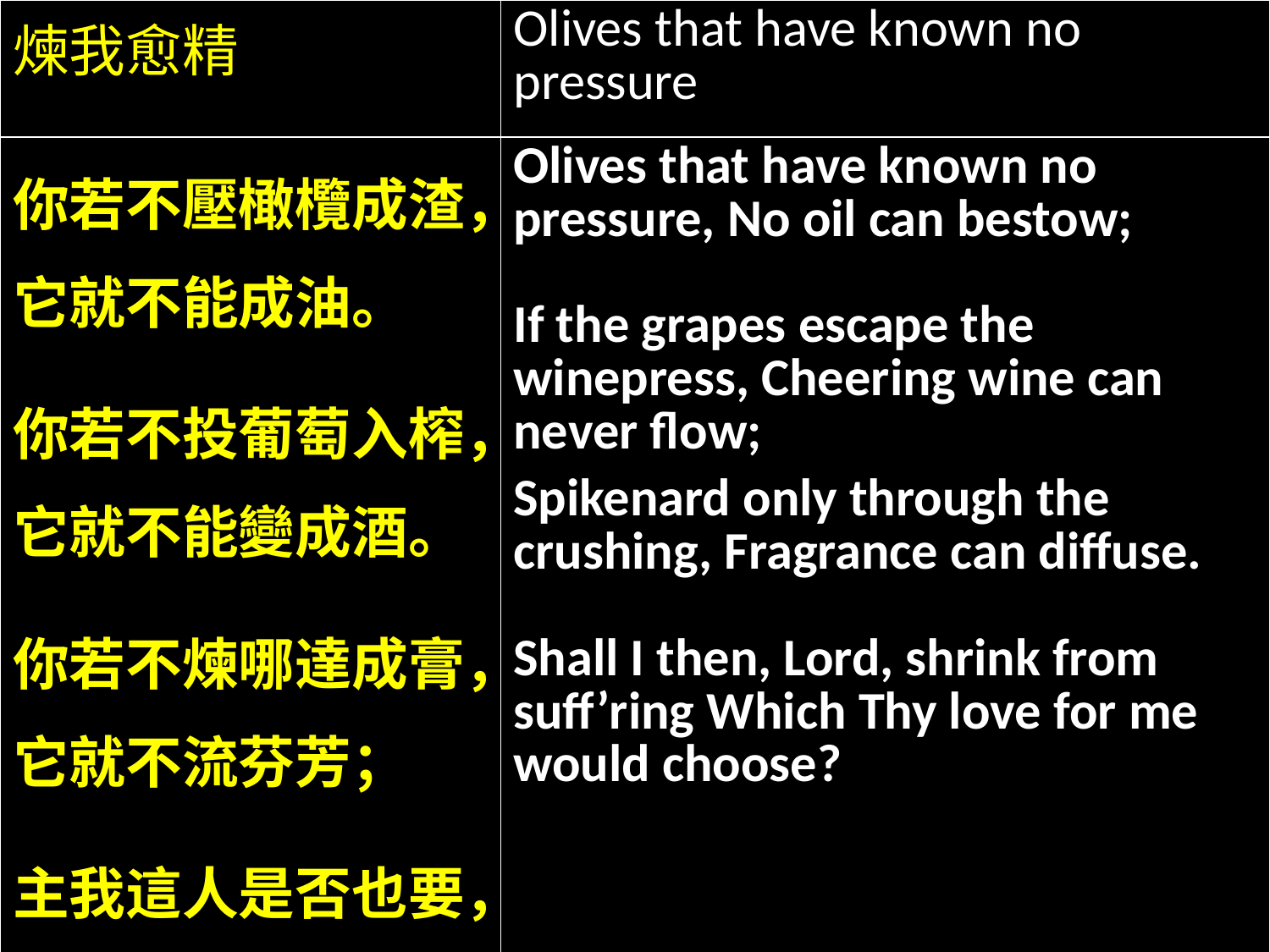

| 煉我愈精 | Olives that have known no pressure |
| --- | --- |
| 你若不壓橄欖成渣，它就不能成油。 你若不投葡萄入榨，它就不能變成酒。 你若不煉哪達成膏，它就不流芬芳； 主我這人是否也要，受你許可的創傷？ | Olives that have known no pressure, No oil can bestow; If the grapes escape the winepress, Cheering wine can never flow; Spikenard only through the crushing, Fragrance can diffuse. Shall I then, Lord, shrink from suff’ring Which Thy love for me would choose? |